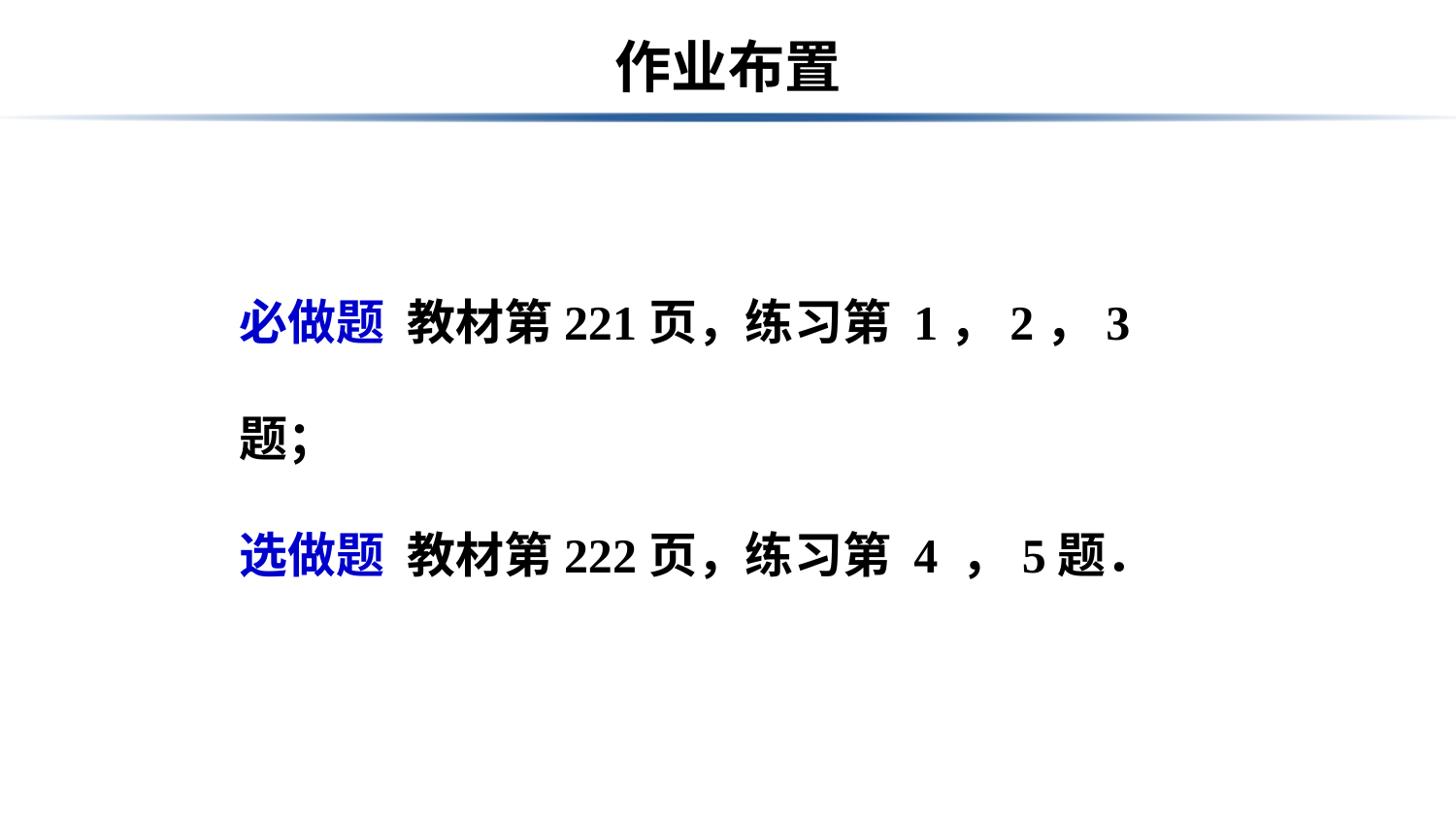

# 作业布置
必做题  教材第221页，练习第 1，2，3 题；
选做题  教材第222页，练习第 4 ，5题．